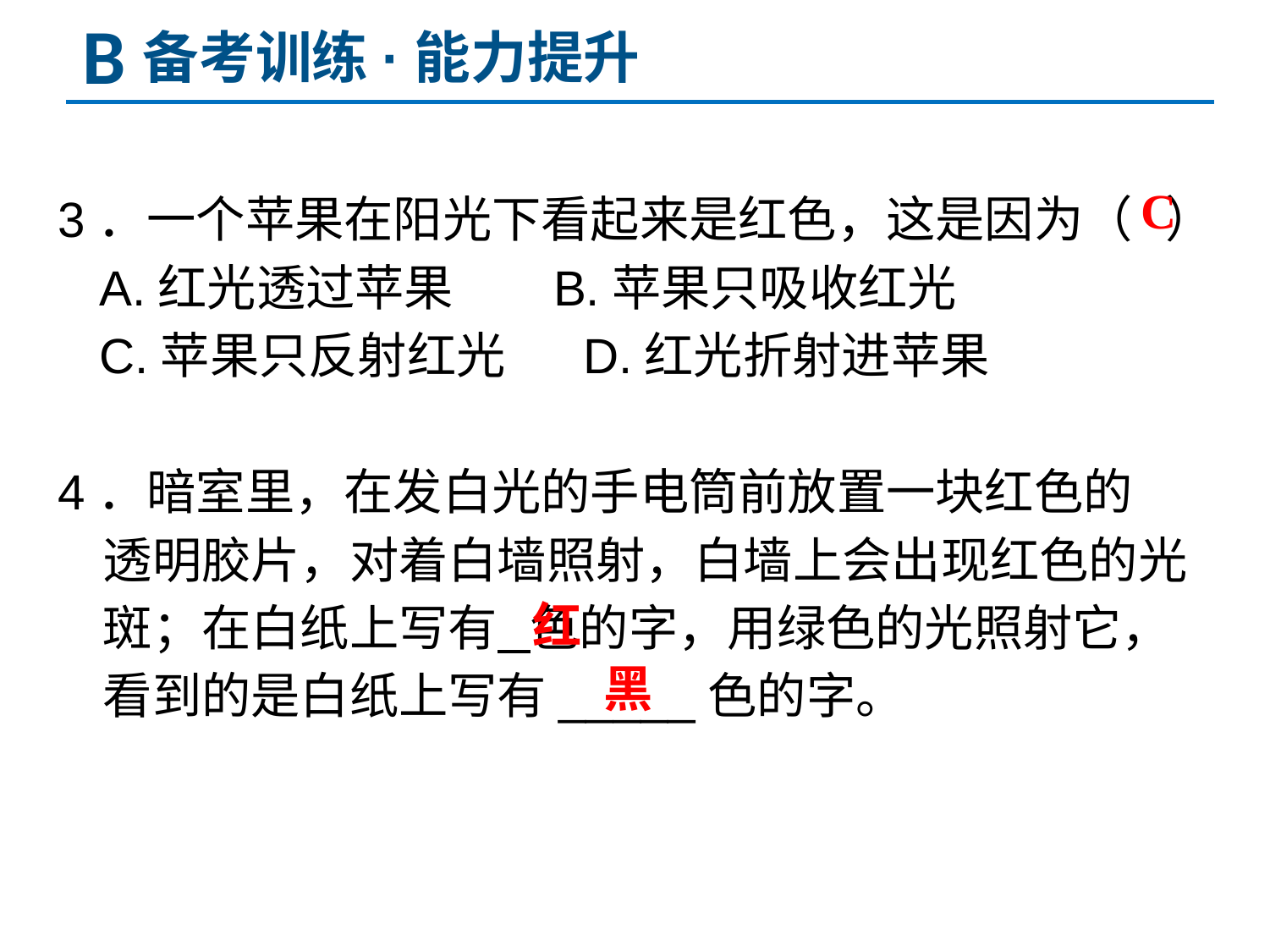

B
备考训练·能力提升
3．一个苹果在阳光下看起来是红色，这是因为（   ）
   A.红光透过苹果        B.苹果只吸收红光
   C.苹果只反射红光      D.红光折射进苹果

4．暗室里，在发白光的手电筒前放置一块红色的
   透明胶片，对着白墙照射，白墙上会出现红色的光
   斑；在白纸上写有   色的字，用绿色的光照射它，
   看到的是白纸上写有_____色的字。
C
红
黑